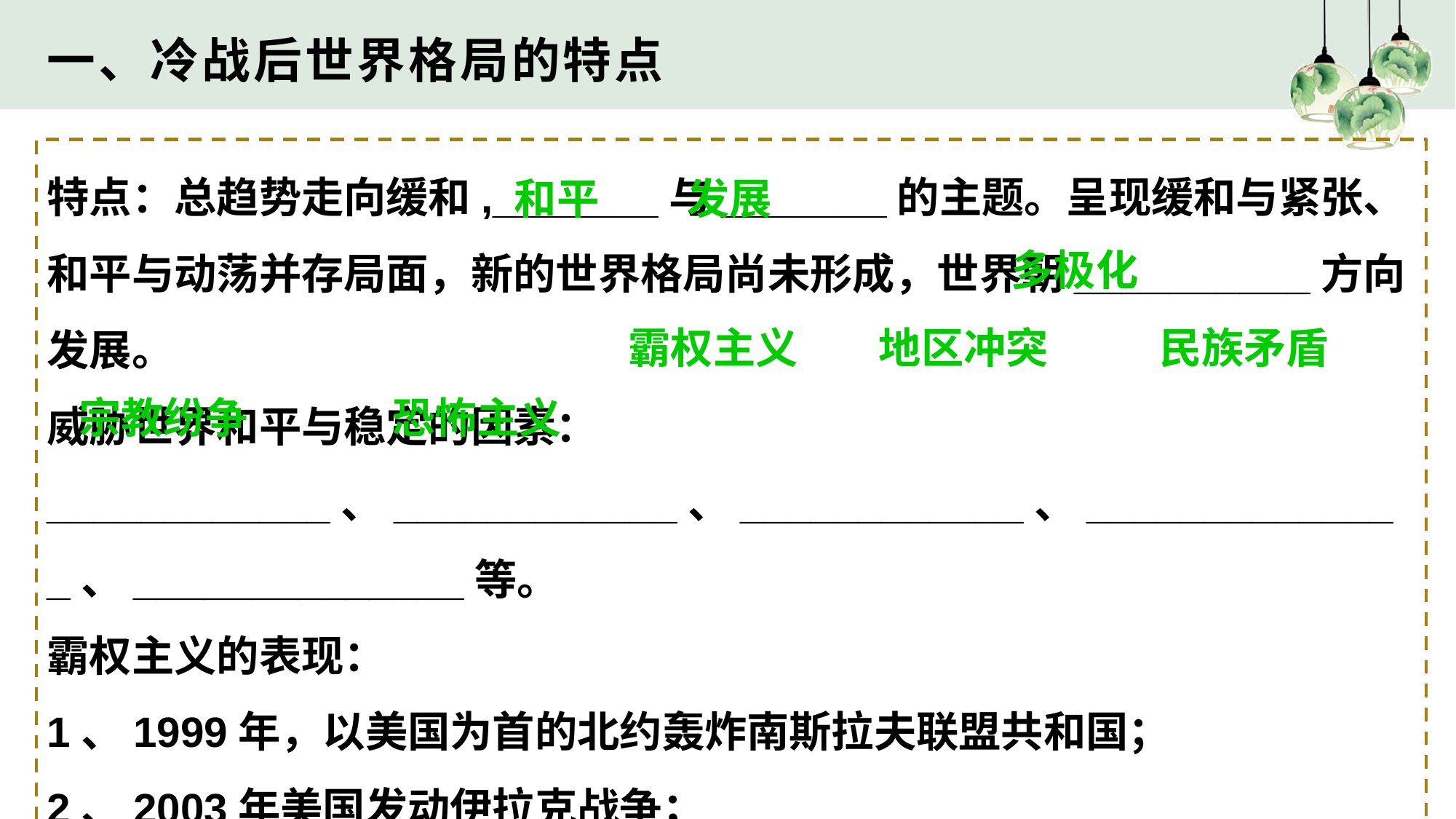

一、冷战后世界格局的特点
特点：总趋势走向缓和,_______与_______的主题。呈现缓和与紧张、和平与动荡并存局面，新的世界格局尚未形成，世界朝__________方向发展。
威胁世界和平与稳定的因素：____________、____________、____________、______________、______________等。
霸权主义的表现：
1、1999年，以美国为首的北约轰炸南斯拉夫联盟共和国；
2、2003年美国发动伊拉克战争；
和平
发展
多极化
霸权主义
地区冲突
民族矛盾
宗教纷争
恐怖主义